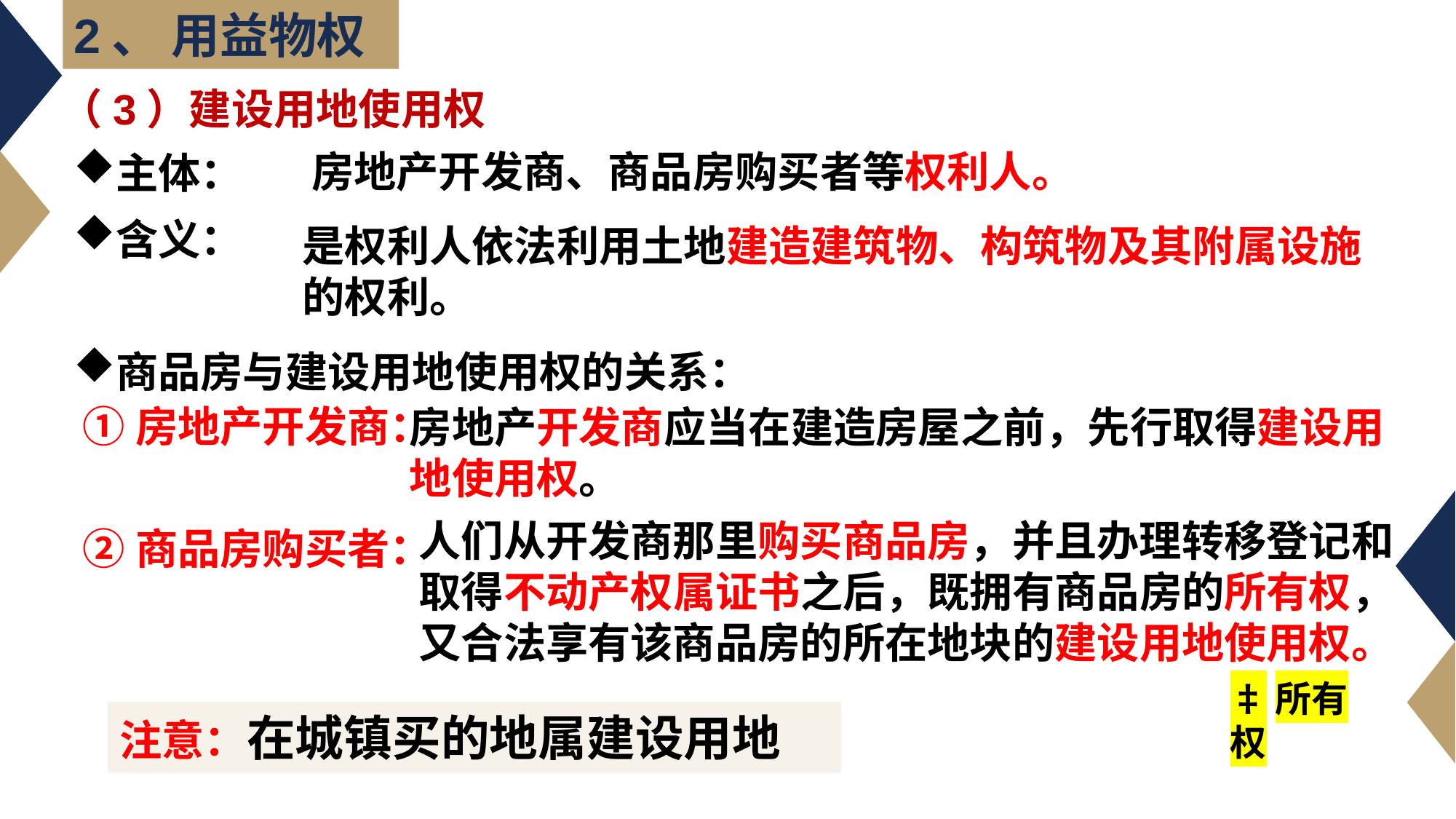

2、 用益物权
（3）建设用地使用权
主体：
含义：

商品房与建设用地使用权的关系：

房地产开发商、商品房购买者等权利人。
是权利人依法利用土地建造建筑物、构筑物及其附属设施的权利。
①房地产开发商：

②商品房购买者：
房地产开发商应当在建造房屋之前，先行取得建设用地使用权。
人们从开发商那里购买商品房，并且办理转移登记和取得不动产权属证书之后，既拥有商品房的所有权，又合法享有该商品房的所在地块的建设用地使用权。
‡所有权
注意：在城镇买的地属建设用地